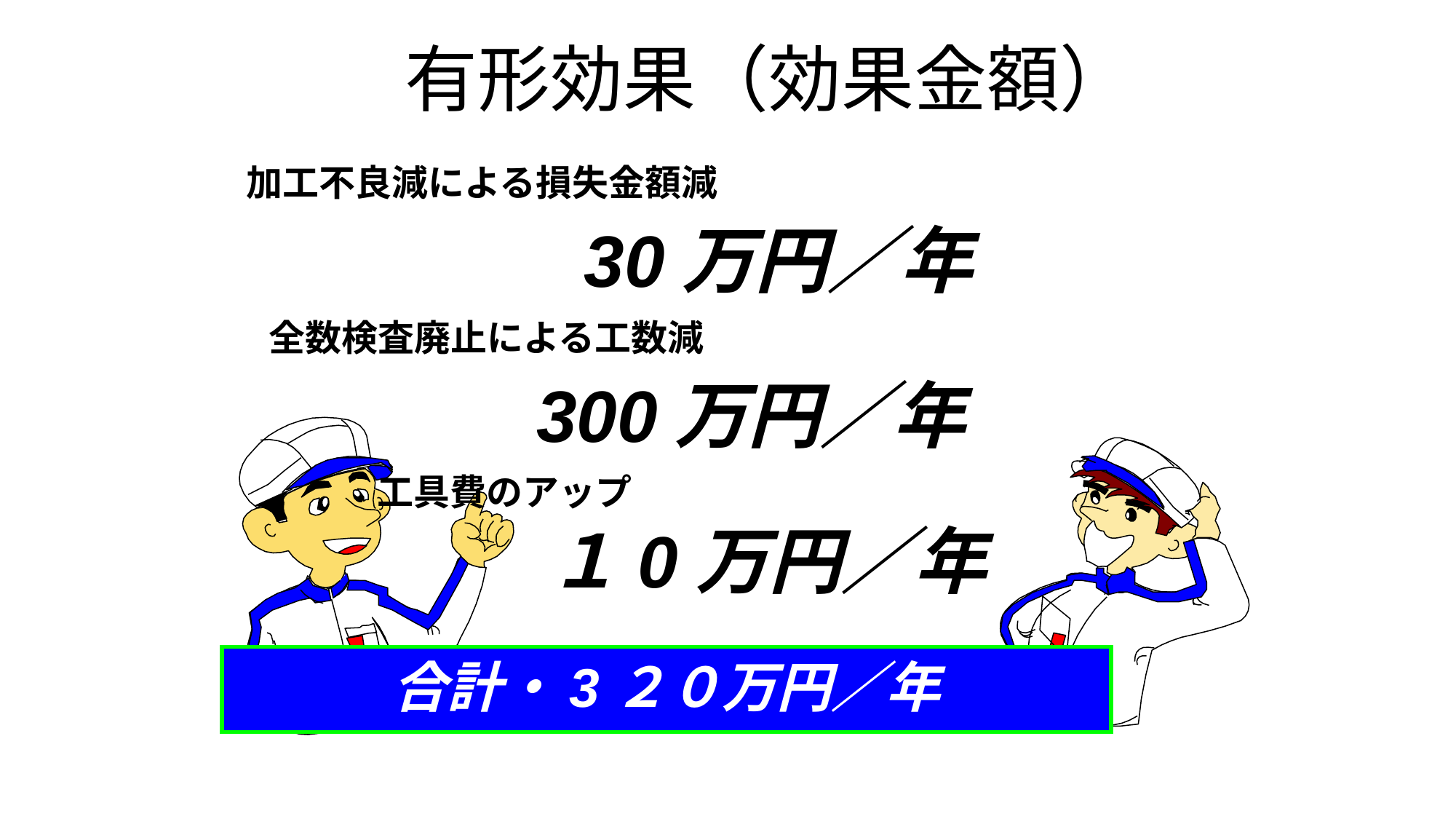

# 有形効果（効果金額）
加工不良減による損失金額減
 30万円／年
全数検査廃止による工数減
 300万円／年

工具費のアップ
 １0万円／年
合計・3２０万円／年